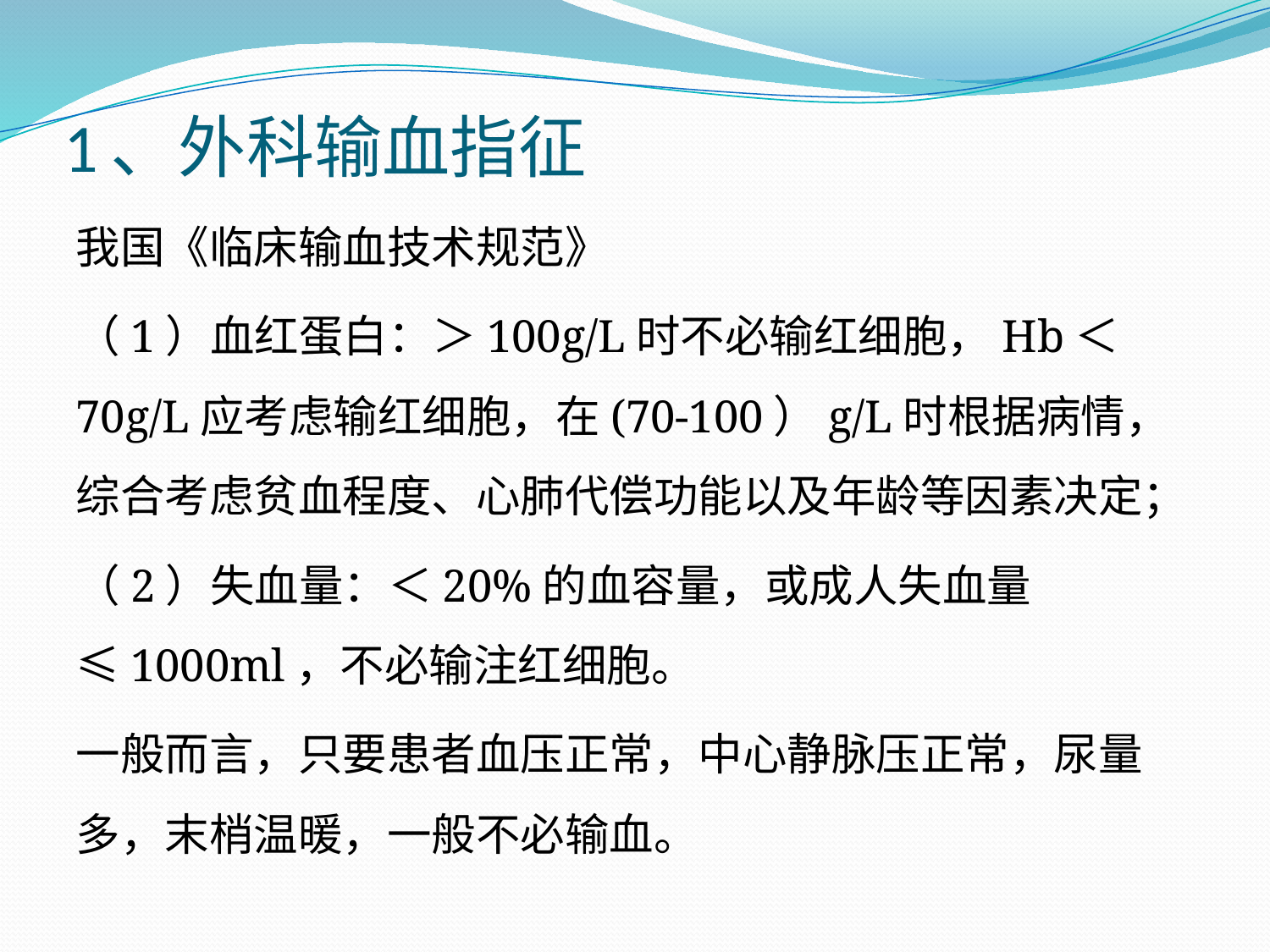

# 1、外科输血指征
我国《临床输血技术规范》
（1）血红蛋白：＞100g/L时不必输红细胞，Hb＜70g/L应考虑输红细胞，在(70-100）g/L时根据病情，综合考虑贫血程度、心肺代偿功能以及年龄等因素决定；
（2）失血量：＜20%的血容量，或成人失血量≤1000ml，不必输注红细胞。
一般而言，只要患者血压正常，中心静脉压正常，尿量多，末梢温暖，一般不必输血。